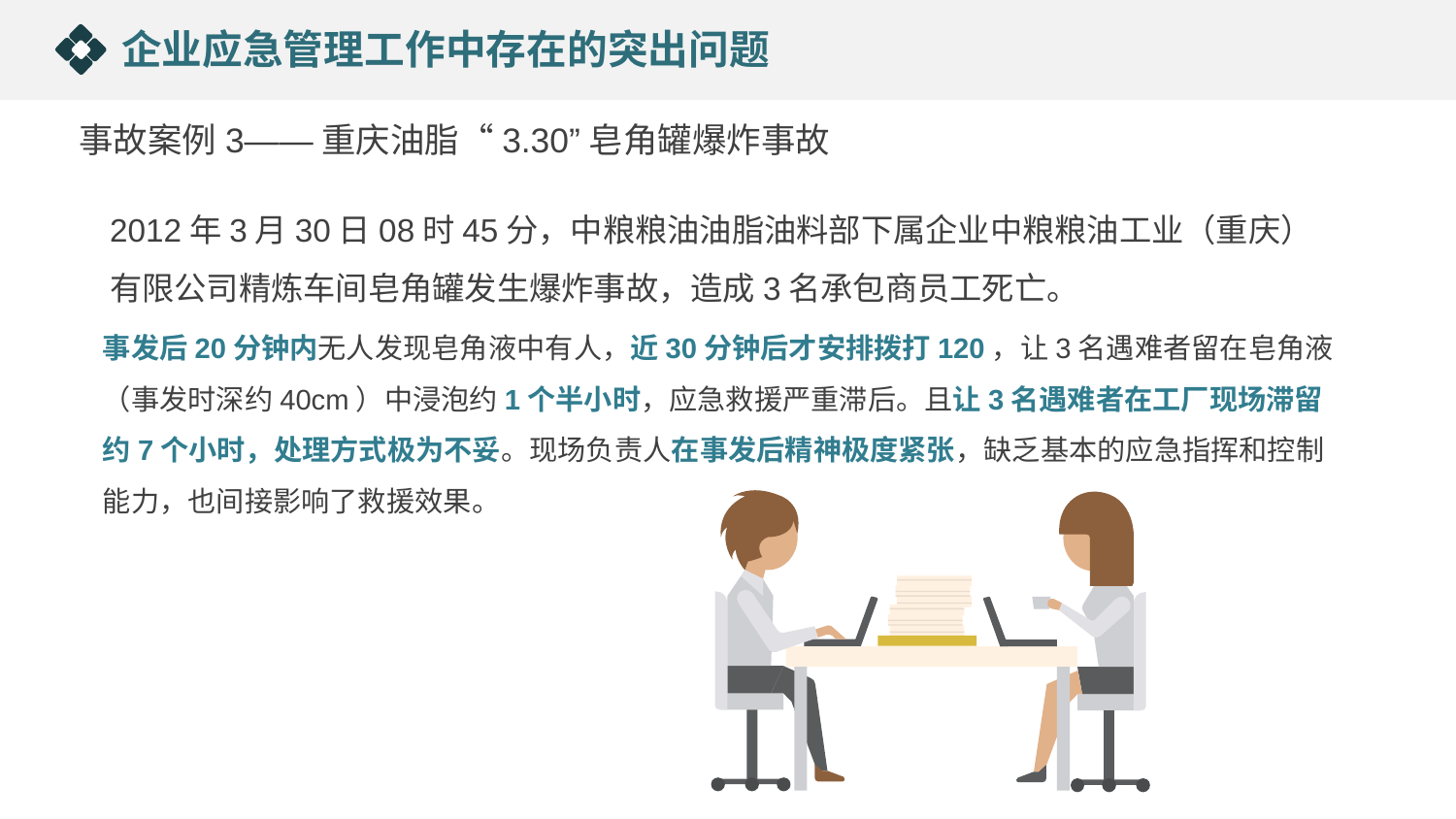

企业应急管理工作中存在的突出问题
事故案例3——重庆油脂“3.30”皂角罐爆炸事故
2012年3月30日08时45分，中粮粮油油脂油料部下属企业中粮粮油工业（重庆）有限公司精炼车间皂角罐发生爆炸事故，造成3名承包商员工死亡。
事发后20分钟内无人发现皂角液中有人，近30分钟后才安排拨打120，让3名遇难者留在皂角液（事发时深约40cm）中浸泡约1个半小时，应急救援严重滞后。且让3名遇难者在工厂现场滞留约7个小时，处理方式极为不妥。现场负责人在事发后精神极度紧张，缺乏基本的应急指挥和控制能力，也间接影响了救援效果。